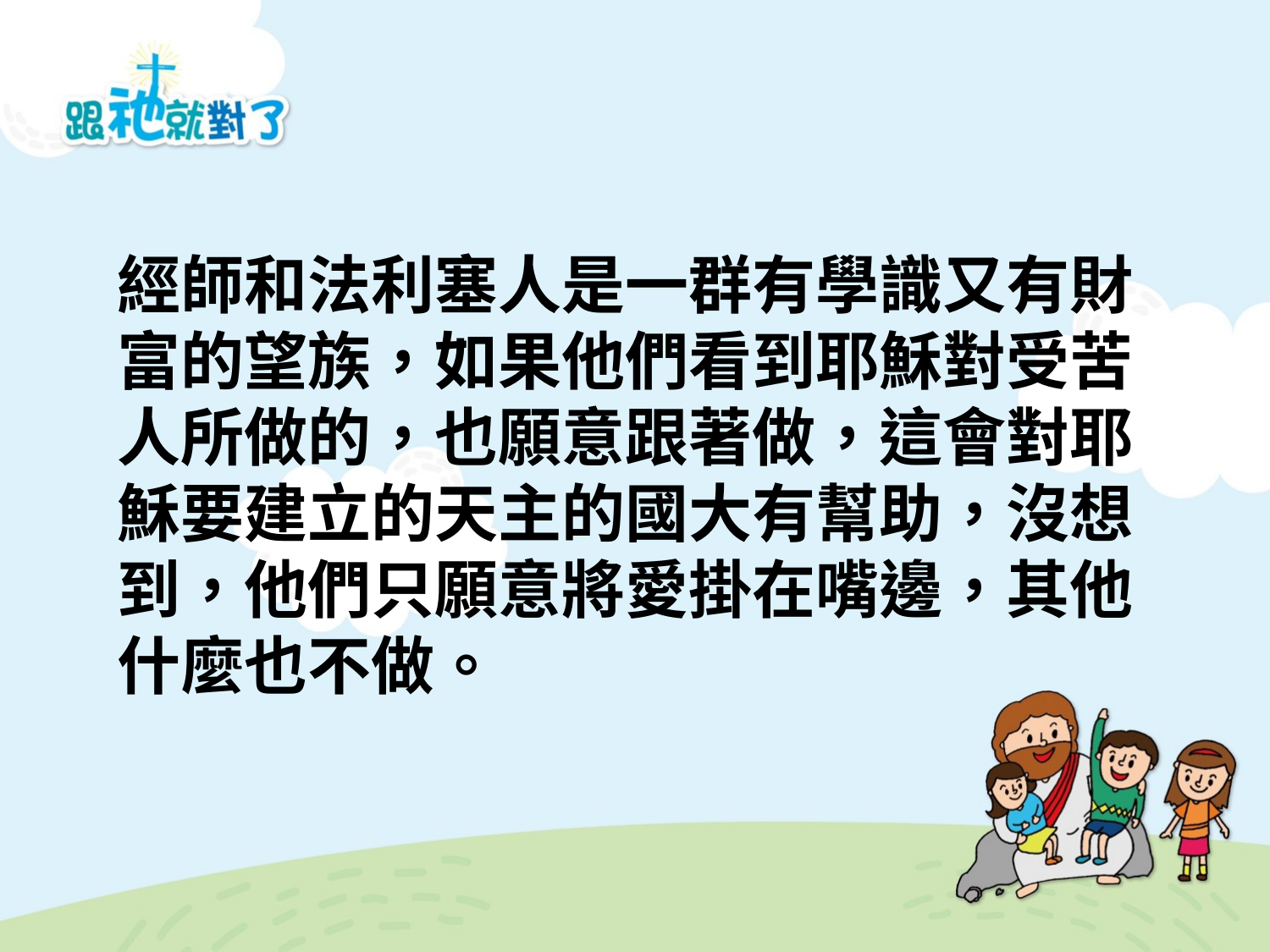

經師和法利塞人是一群有學識又有財富的望族，如果他們看到耶穌對受苦人所做的，也願意跟著做，這會對耶穌要建立的天主的國大有幫助，沒想到，他們只願意將愛掛在嘴邊，其他什麼也不做。